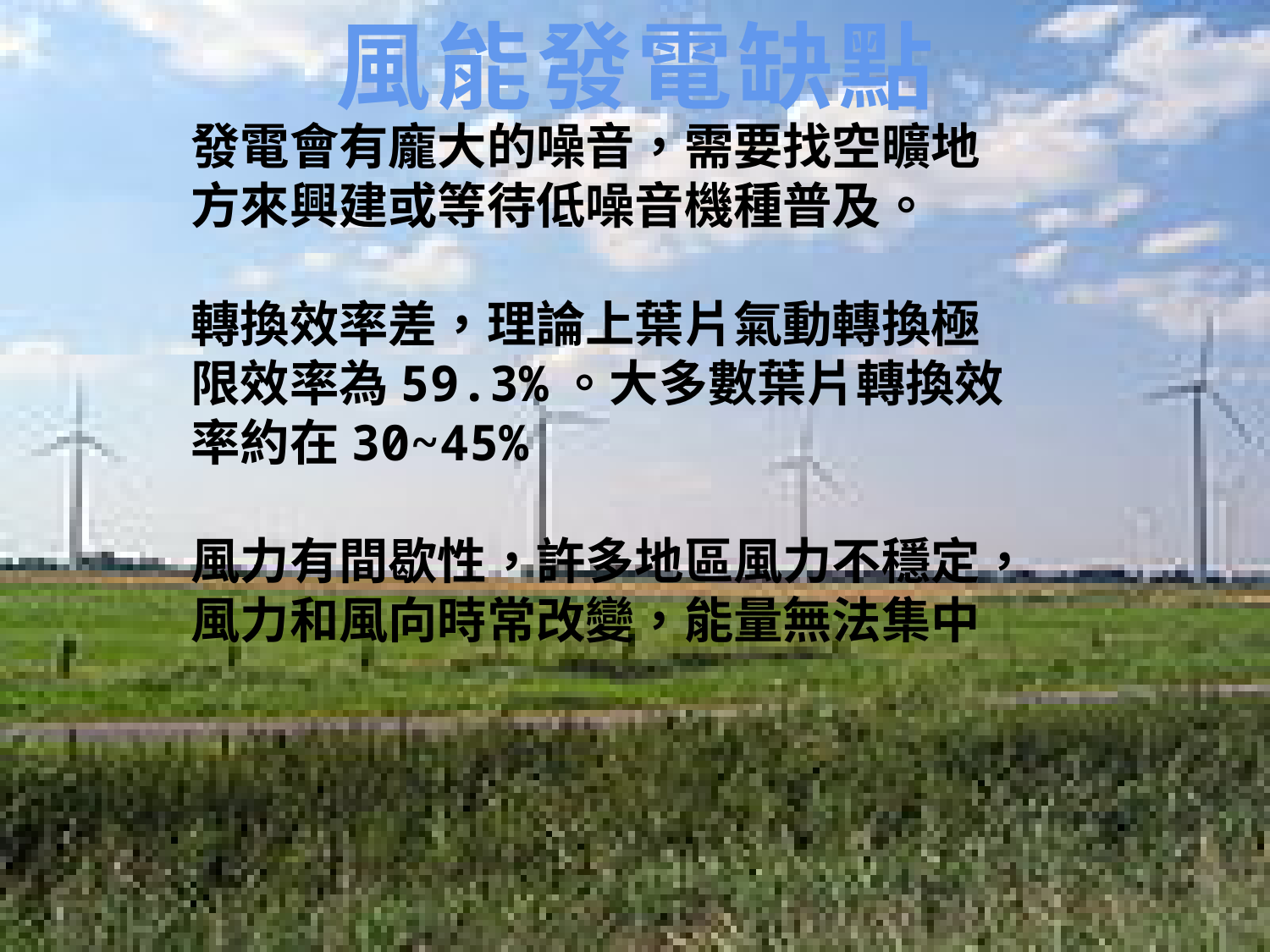

風能發電缺點
發電會有龐大的噪音，需要找空曠地方來興建或等待低噪音機種普及。

轉換效率差，理論上葉片氣動轉換極限效率為59.3%。大多數葉片轉換效率約在30~45%

風力有間歇性，許多地區風力不穩定，風力和風向時常改變，能量無法集中